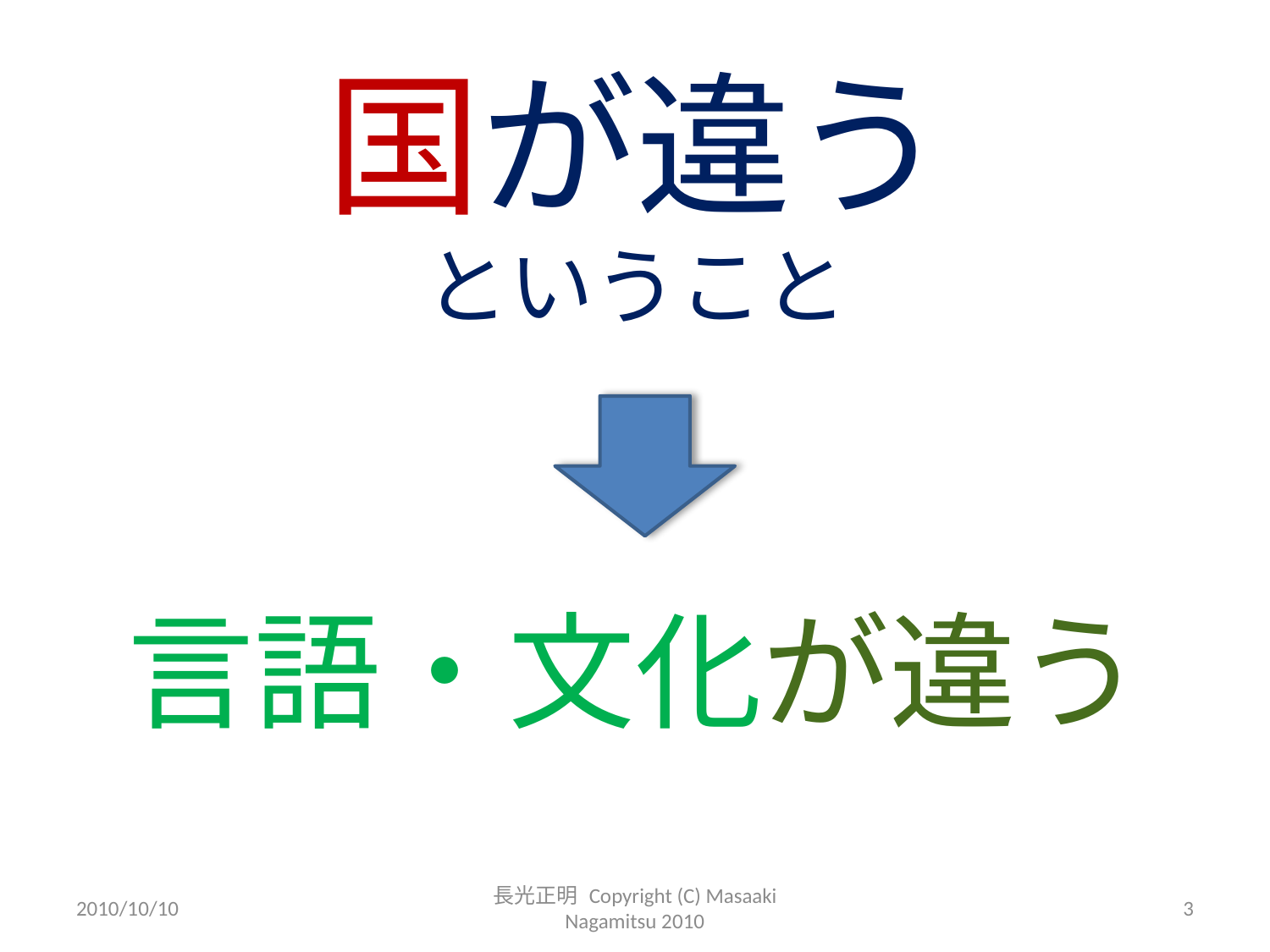

# 国が違う ということ

言語・文化が違う
2010/10/10
長光正明 Copyright (C) Masaaki Nagamitsu 2010
3